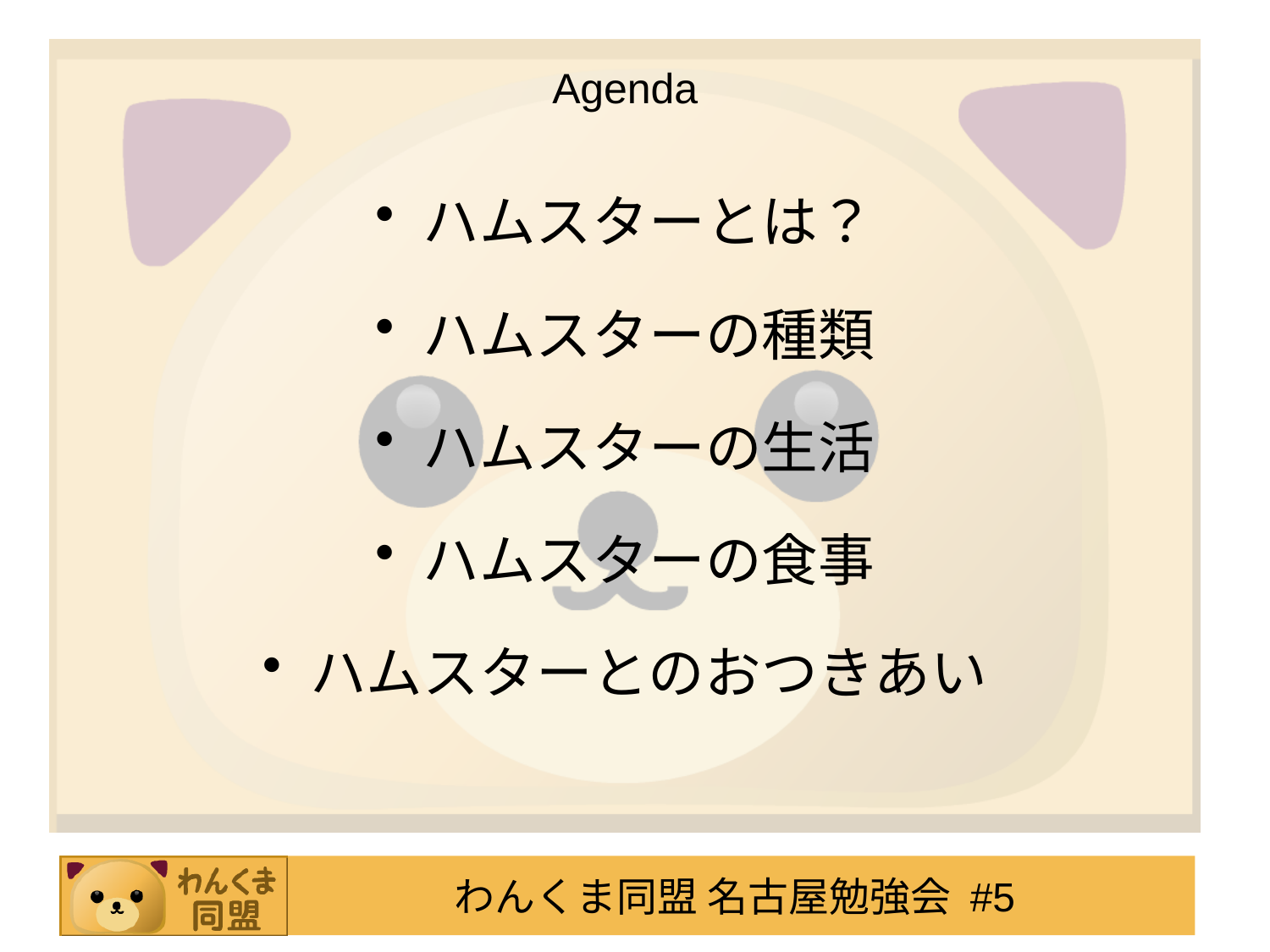

# Agenda
ハムスターとは？
ハムスターの種類
ハムスターの生活
ハムスターの食事
ハムスターとのおつきあい